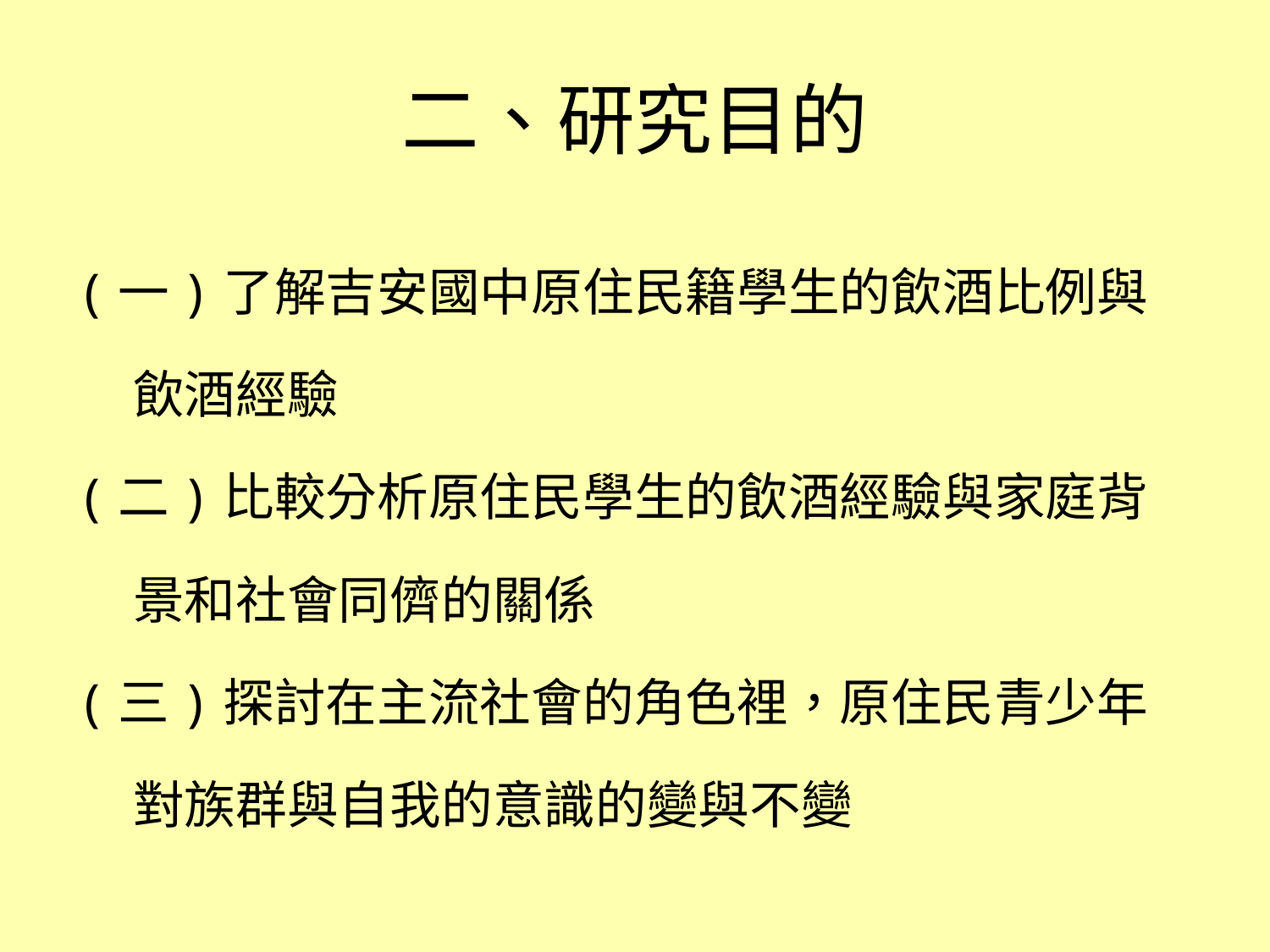

# 二、研究目的
(一)了解吉安國中原住民籍學生的飲酒比例與
    飲酒經驗
(二)比較分析原住民學生的飲酒經驗與家庭背
    景和社會同儕的關係
(三)探討在主流社會的角色裡，原住民青少年
    對族群與自我的意識的變與不變